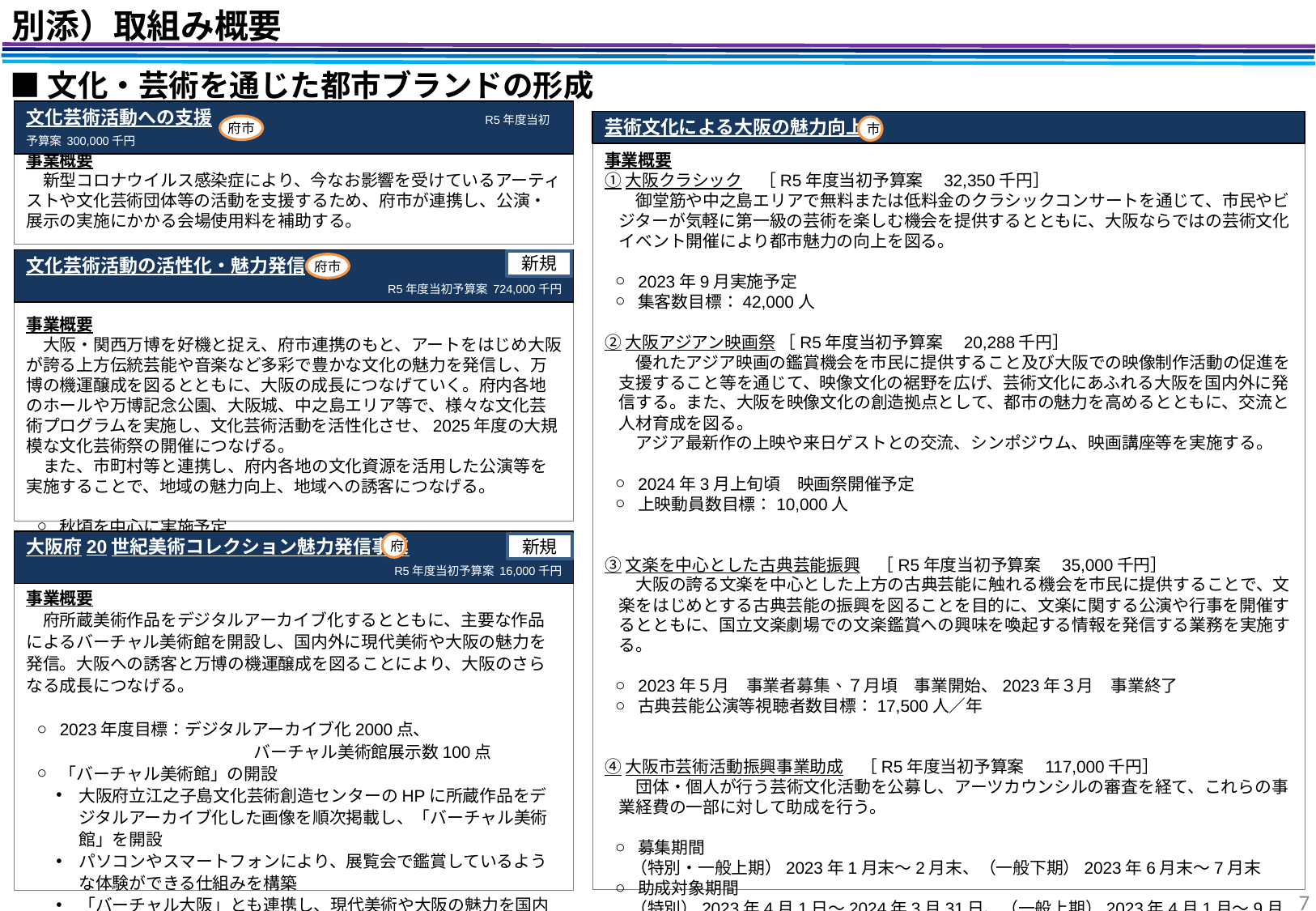

別添）取組み概要
■文化・芸術を通じた都市ブランドの形成
芸術文化による大阪の魅力向上
文化芸術活動への支援　　　　　　　　　　　　　　　　　　　　　　　R5年度当初予算案 300,000千円
府市

市
事業概要
　新型コロナウイルス感染症により、今なお影響を受けているアーティストや文化芸術団体等の活動を支援するため、府市が連携し、公演・展示の実施にかかる会場使用料を補助する。
事業概要
①大阪クラシック　［R5年度当初予算案　32,350千円］
　御堂筋や中之島エリアで無料または低料金のクラシックコンサートを通じて、市民やビジターが気軽に第一級の芸術を楽しむ機会を提供するとともに、大阪ならではの芸術文化イベント開催により都市魅力の向上を図る。

2023年9月実施予定
集客数目標：42,000人

②大阪アジアン映画祭 ［R5年度当初予算案　20,288千円］
　優れたアジア映画の鑑賞機会を市民に提供すること及び大阪での映像制作活動の促進を支援すること等を通じて、映像文化の裾野を広げ、芸術文化にあふれる大阪を国内外に発信する。また、大阪を映像文化の創造拠点として、都市の魅力を高めるとともに、交流と人材育成を図る。
　アジア最新作の上映や来日ゲストとの交流、シンポジウム、映画講座等を実施する。

2024年3月上旬頃　映画祭開催予定
上映動員数目標：10,000人

③文楽を中心とした古典芸能振興　［R5年度当初予算案　35,000千円］
　大阪の誇る文楽を中心とした上方の古典芸能に触れる機会を市民に提供することで、文楽をはじめとする古典芸能の振興を図ることを目的に、文楽に関する公演や行事を開催するとともに、国立文楽劇場での文楽鑑賞への興味を喚起する情報を発信する業務を実施する。

2023年５月　事業者募集、７月頃　事業開始、2023年３月　事業終了
古典芸能公演等視聴者数目標：17,500人／年

④大阪市芸術活動振興事業助成　［R5年度当初予算案　117,000千円］
　団体・個人が行う芸術文化活動を公募し、アーツカウンシルの審査を経て、これらの事業経費の一部に対して助成を行う。

募集期間
   （特別・一般上期）2023年1月末～2月末、（一般下期）2023年6月末～7月末
助成対象期間
   （特別）2023年4月1日～2024年3月31日、（一般上期）2023年4月1月～9月30日、
   （一般下期）2023年10月1日～2024年3月31日
特別助成申請件数目標：45件以上
文化芸術活動の活性化・魅力発信
R5年度当初予算案 724,000千円
新規
府市

事業概要
　大阪・関西万博を好機と捉え、府市連携のもと、アートをはじめ大阪が誇る上方伝統芸能や音楽など多彩で豊かな文化の魅力を発信し、万博の機運醸成を図るとともに、大阪の成長につなげていく。府内各地のホールや万博記念公園、大阪城、中之島エリア等で、様々な文化芸術プログラムを実施し、文化芸術活動を活性化させ、2025年度の大規模な文化芸術祭の開催につなげる。
　また、市町村等と連携し、府内各地の文化資源を活用した公演等を実施することで、地域の魅力向上、地域への誘客につなげる。

秋頃を中心に実施予定
大阪府20世紀美術コレクション魅力発信事業
R5年度当初予算案 16,000千円
府
新規
事業概要
　府所蔵美術作品をデジタルアーカイブ化するとともに、主要な作品によるバーチャル美術館を開設し、国内外に現代美術や大阪の魅力を発信。大阪への誘客と万博の機運醸成を図ることにより、大阪のさらなる成長につなげる。

2023年度目標：デジタルアーカイブ化2000点、
  　　　　　　　　　　　　 バーチャル美術館展示数100点
「バーチャル美術館」の開設
大阪府立江之子島文化芸術創造センターのHPに所蔵作品をデジタルアーカイブ化した画像を順次掲載し、「バーチャル美術館」を開設
パソコンやスマートフォンにより、展覧会で鑑賞しているような体験ができる仕組みを構築
「バーチャル大阪」とも連携し、現代美術や大阪の魅力を国内外に発信
7